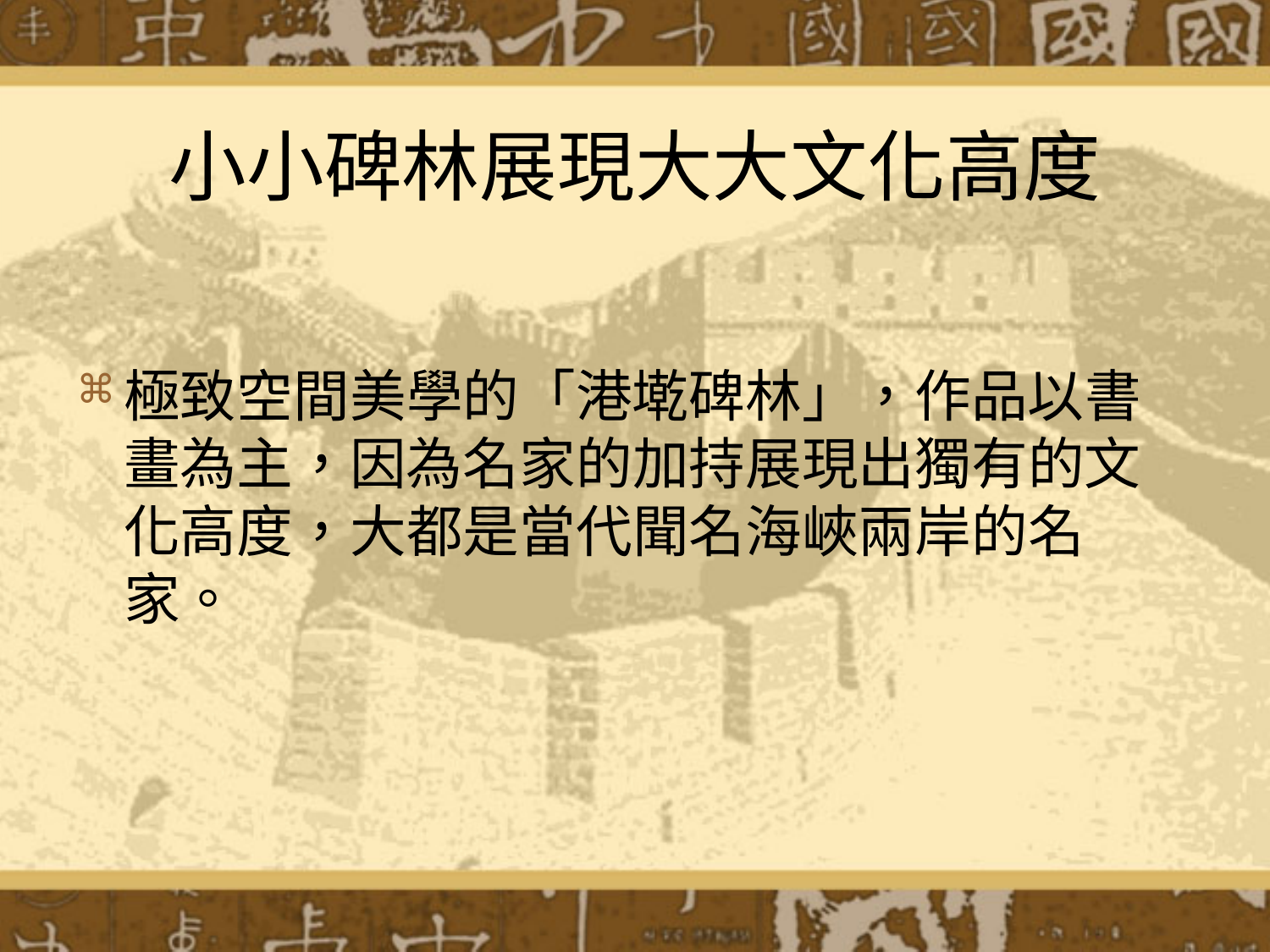

# 小小碑林展現大大文化高度

極致空間美學的「港墘碑林」，作品以書畫為主，因為名家的加持展現出獨有的文化高度，大都是當代聞名海峽兩岸的名家。